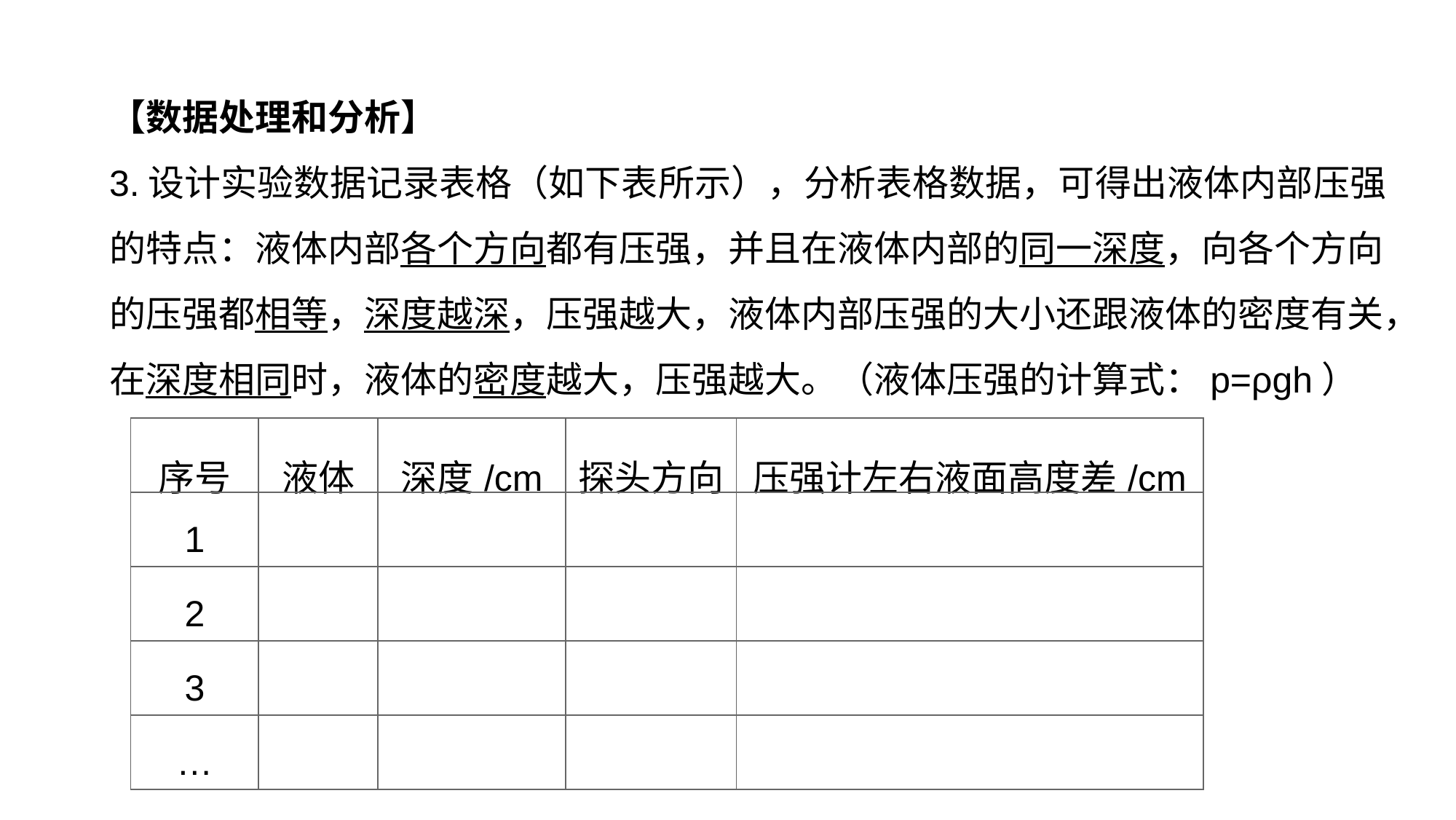

【数据处理和分析】
3.设计实验数据记录表格（如下表所示），分析表格数据，可得出液体内部压强的特点：液体内部各个方向都有压强，并且在液体内部的同一深度，向各个方向的压强都相等，深度越深，压强越大，液体内部压强的大小还跟液体的密度有关，在深度相同时，液体的密度越大，压强越大。（液体压强的计算式：p=ρgh）
实验突破 素养提升
| 序号 | 液体 | 深度/cm | 探头方向 | 压强计左右液面高度差/cm |
| --- | --- | --- | --- | --- |
| 1 |  |  |  |  |
| 2 |  |  |  |  |
| 3 |  |  |  |  |
| … |  |  |  |  |